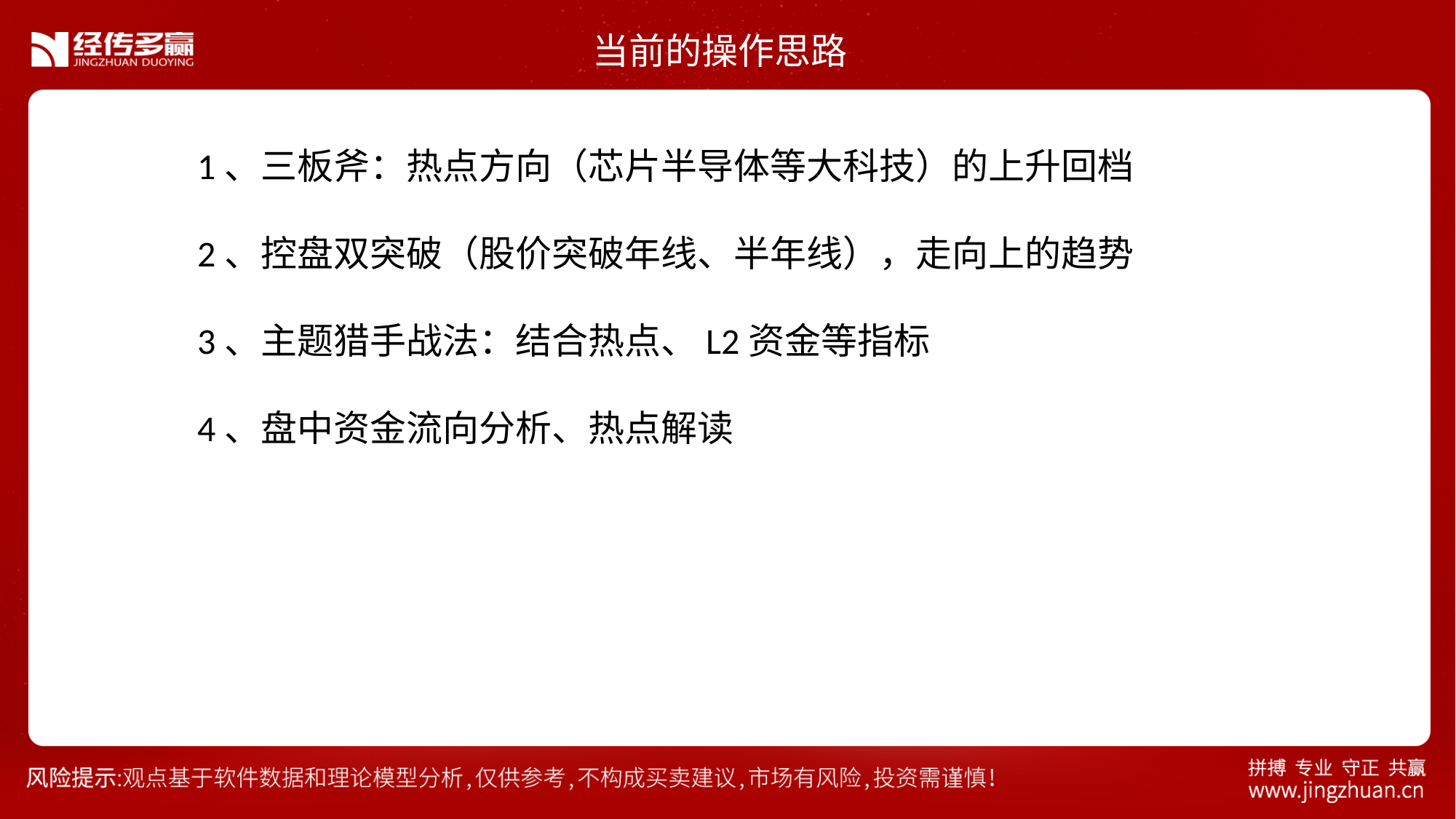

当前的操作思路
1、三板斧：热点方向（芯片半导体等大科技）的上升回档

2、控盘双突破（股价突破年线、半年线），走向上的趋势

3、主题猎手战法：结合热点、L2资金等指标

4、盘中资金流向分析、热点解读